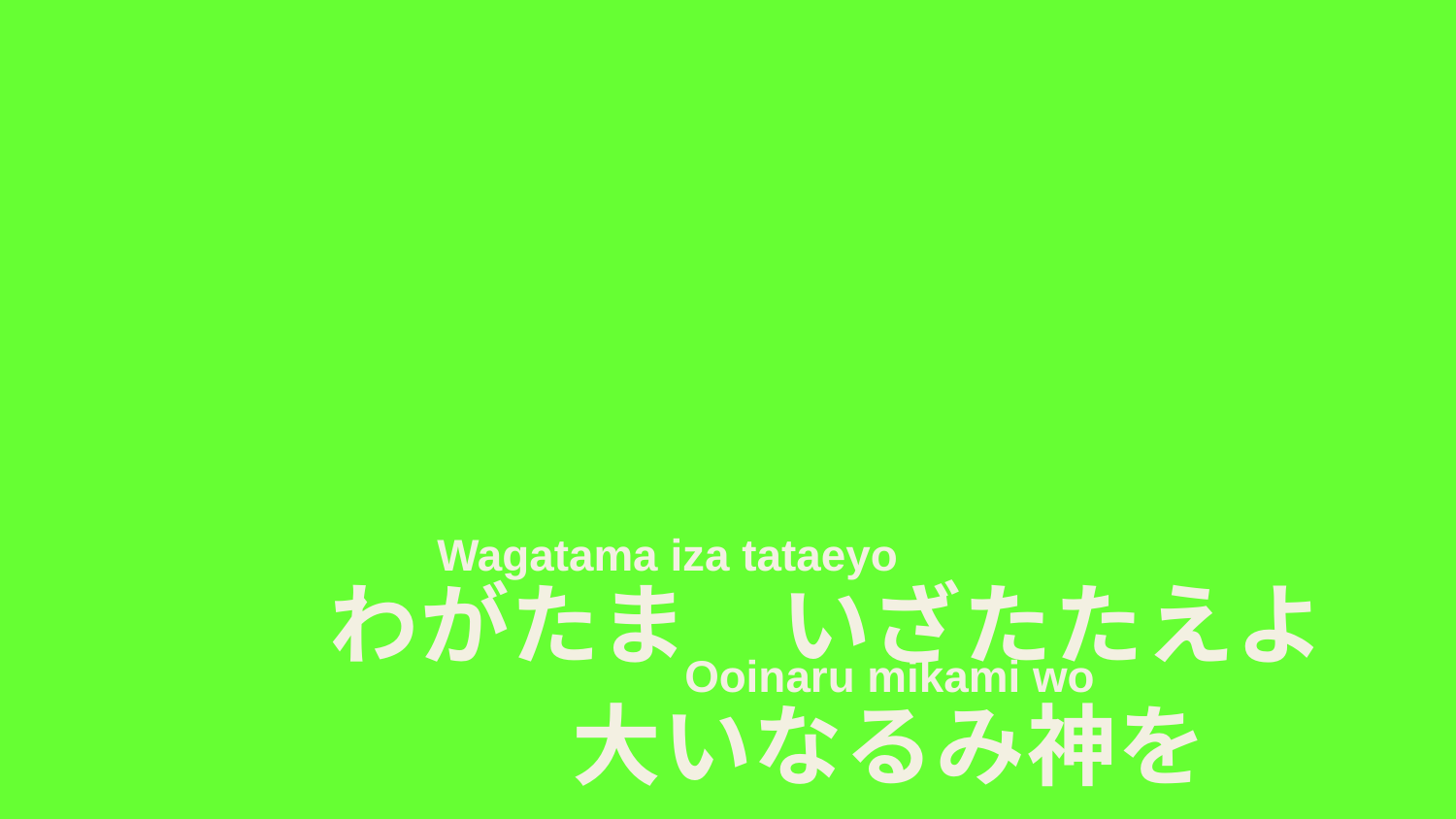

Wagatama iza tataeyo

                         Ooinaru mikami wo
わがたま　いざたたえよ
          大いなるみ神を